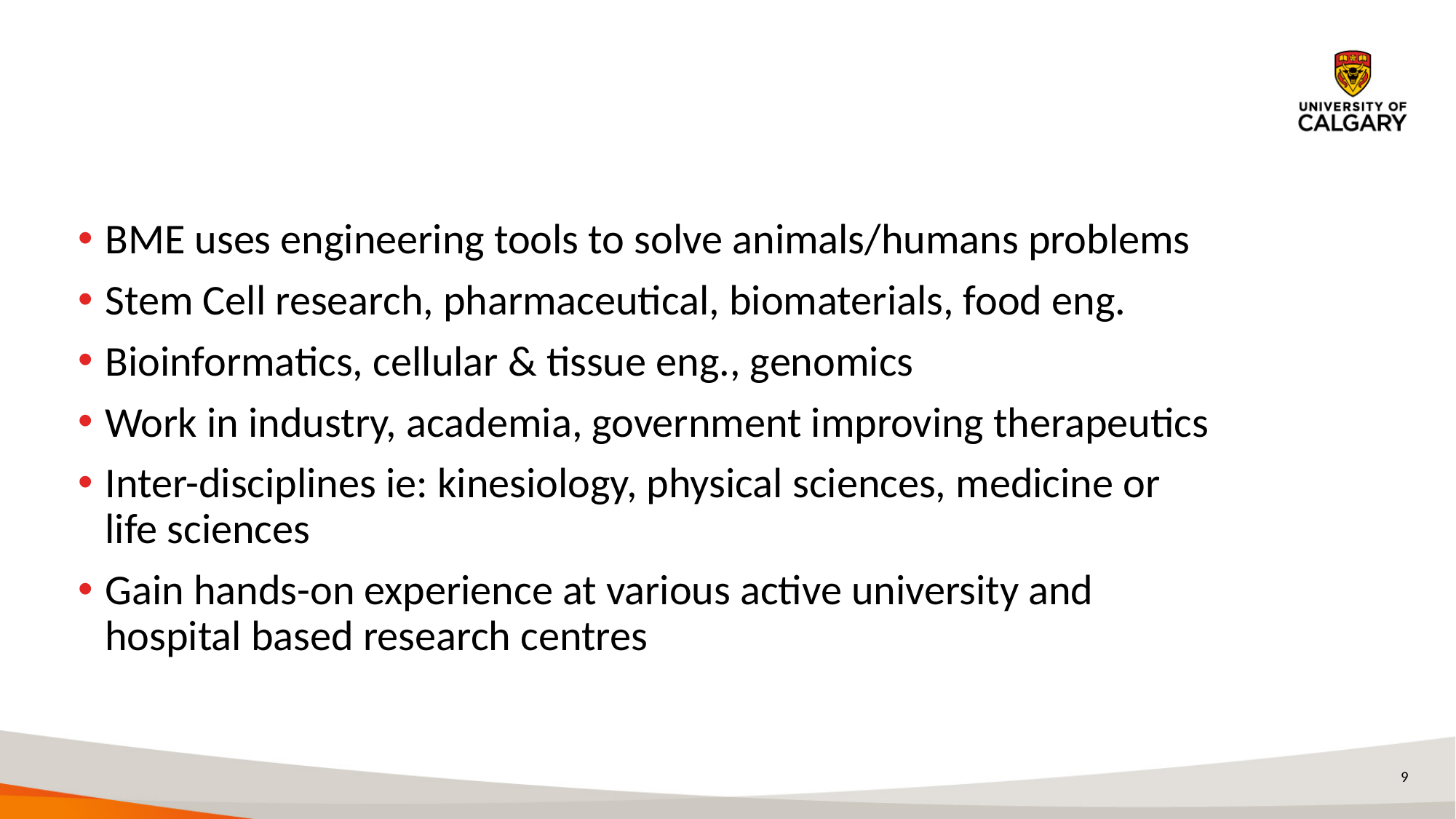

# Biomedical Engineering BME 生物工程
BME uses engineering tools to solve animals/humans problems
Stem Cell research, pharmaceutical, biomaterials, food eng.
Bioinformatics, cellular & tissue eng., genomics
Work in industry, academia, government improving therapeutics
Inter-disciplines ie: kinesiology, physical sciences, medicine or life sciences
Gain hands-on experience at various active university and hospital based research centres
9